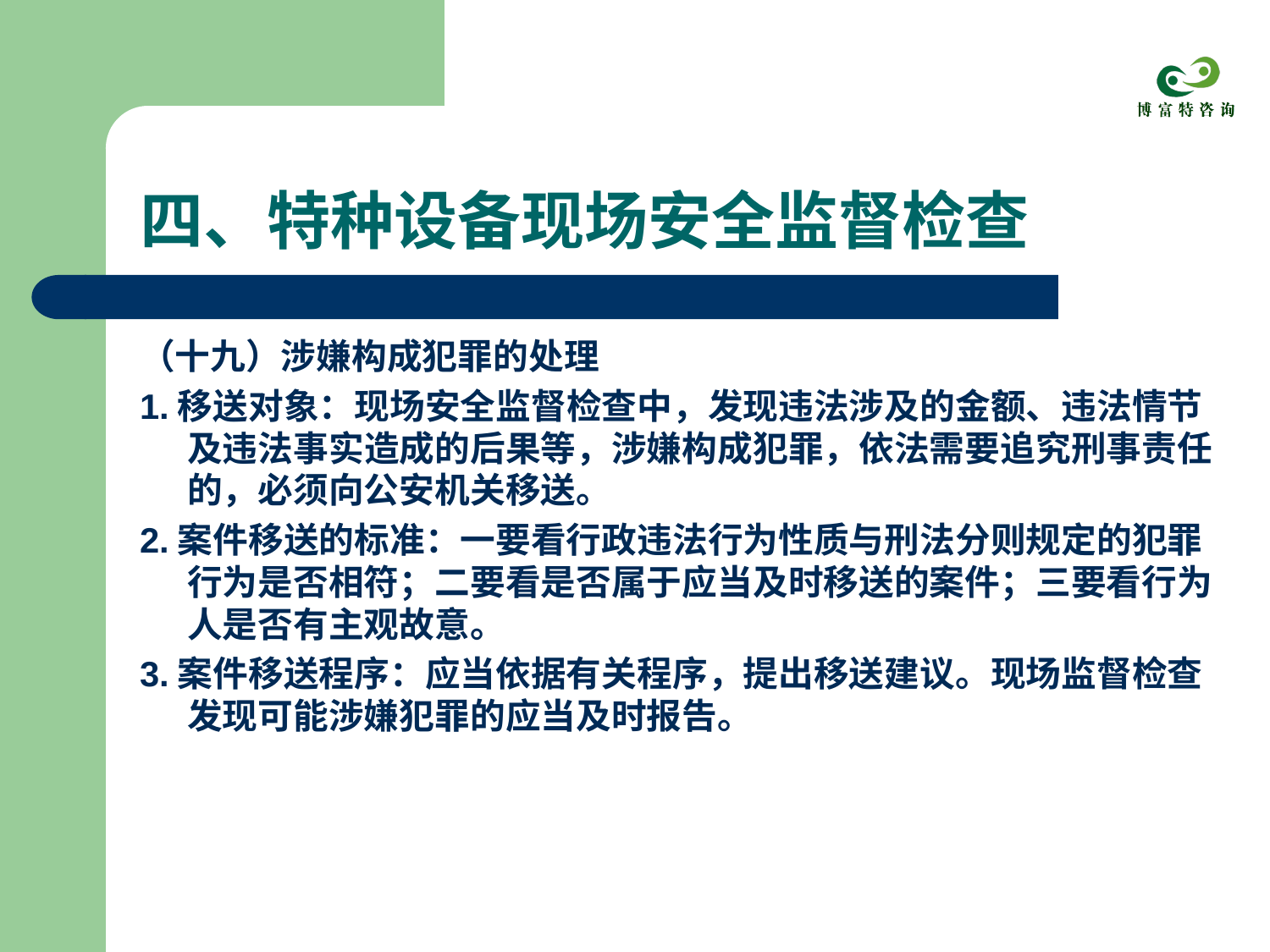

# 四、特种设备现场安全监督检查
（十九）涉嫌构成犯罪的处理
1.移送对象：现场安全监督检查中，发现违法涉及的金额、违法情节及违法事实造成的后果等，涉嫌构成犯罪，依法需要追究刑事责任的，必须向公安机关移送。
2.案件移送的标准：一要看行政违法行为性质与刑法分则规定的犯罪行为是否相符；二要看是否属于应当及时移送的案件；三要看行为人是否有主观故意。
3.案件移送程序：应当依据有关程序，提出移送建议。现场监督检查发现可能涉嫌犯罪的应当及时报告。